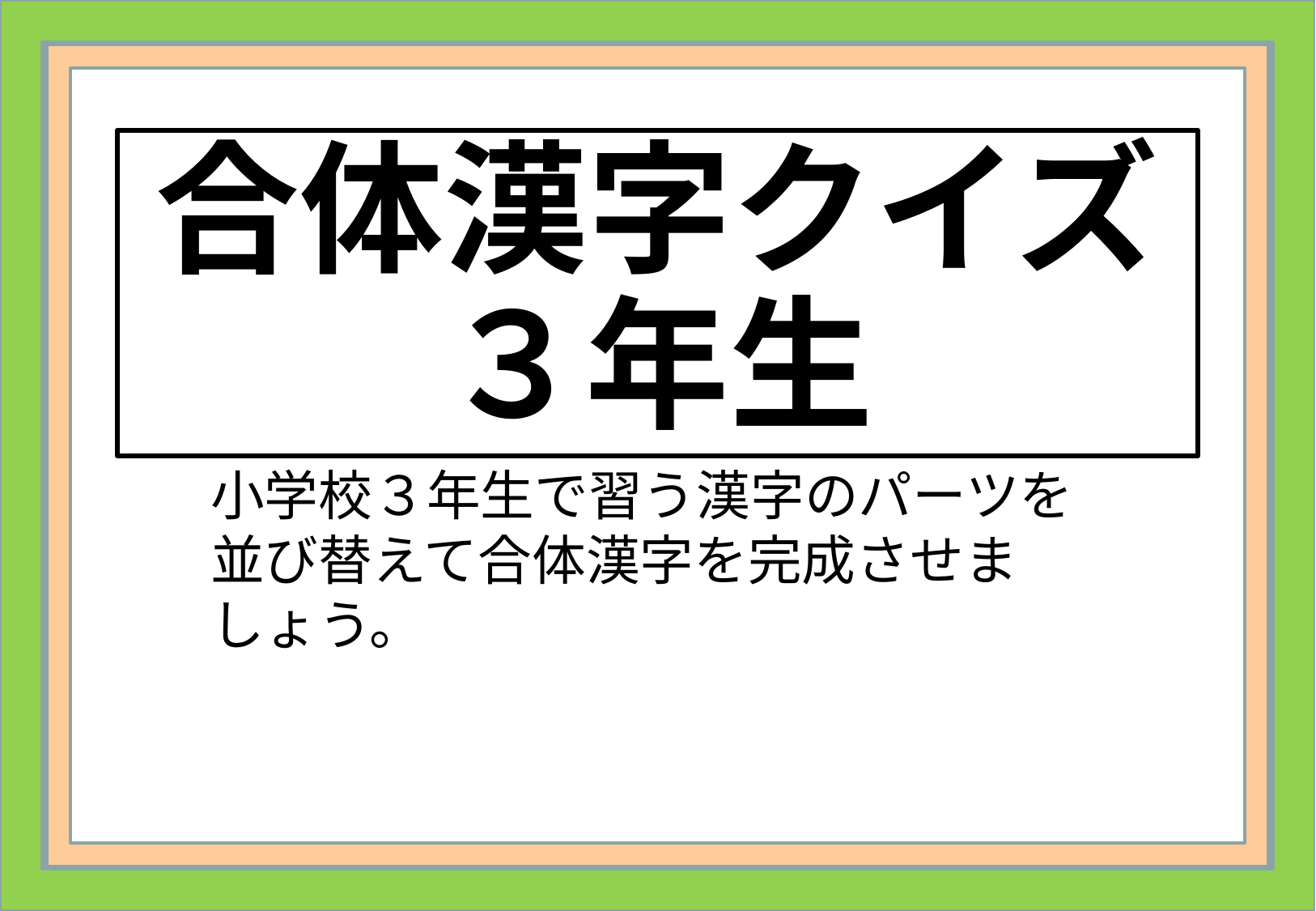

# 合体漢字クイズ ３年生
小学校３年生で習う漢字のパーツを並び替えて合体漢字を完成させましょう。